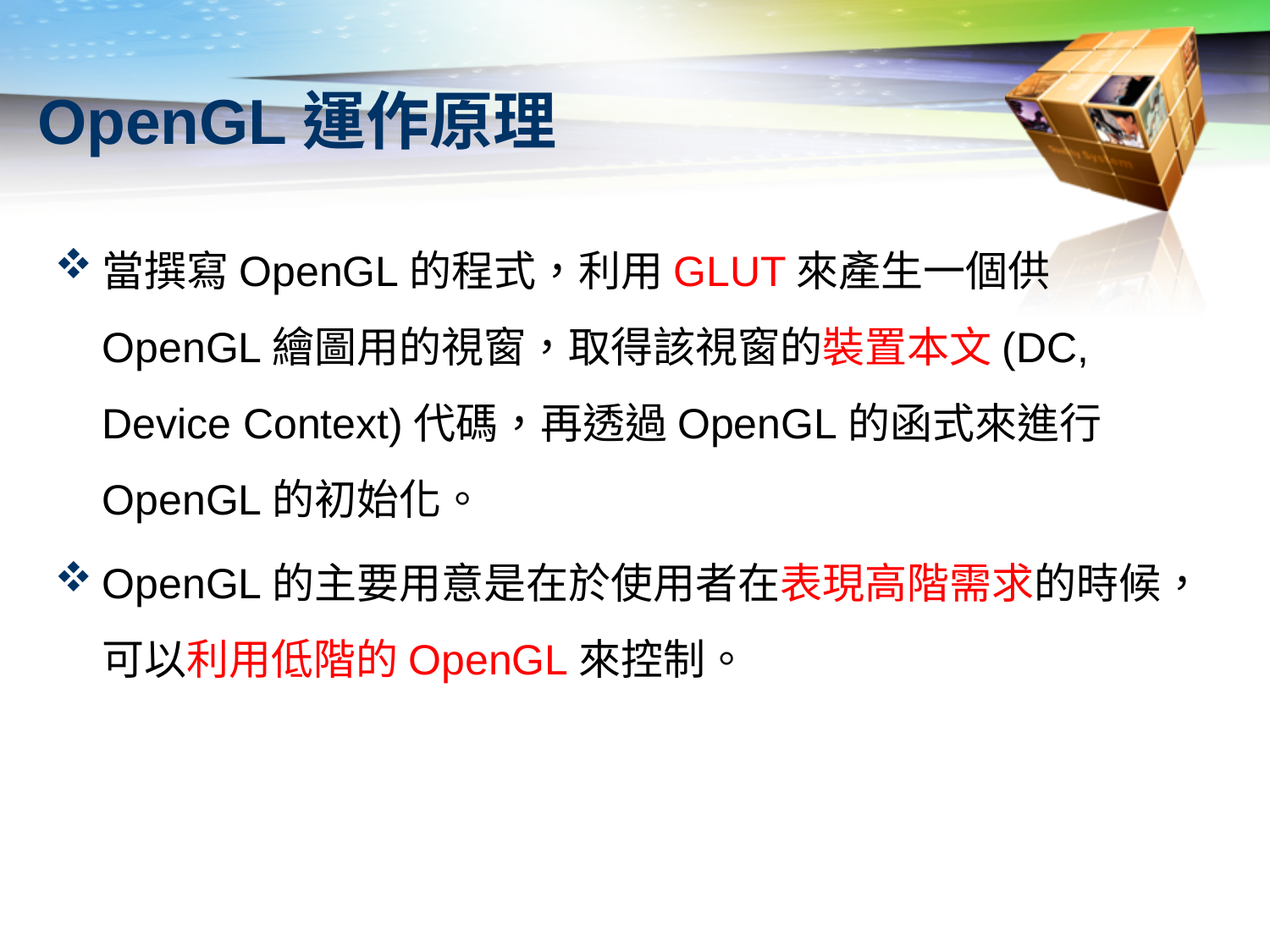

# OpenGL運作原理
當撰寫OpenGL的程式，利用GLUT來產生一個供OpenGL繪圖用的視窗，取得該視窗的裝置本文(DC, Device Context)代碼，再透過OpenGL的函式來進行OpenGL的初始化。
OpenGL的主要用意是在於使用者在表現高階需求的時候，可以利用低階的OpenGL來控制。